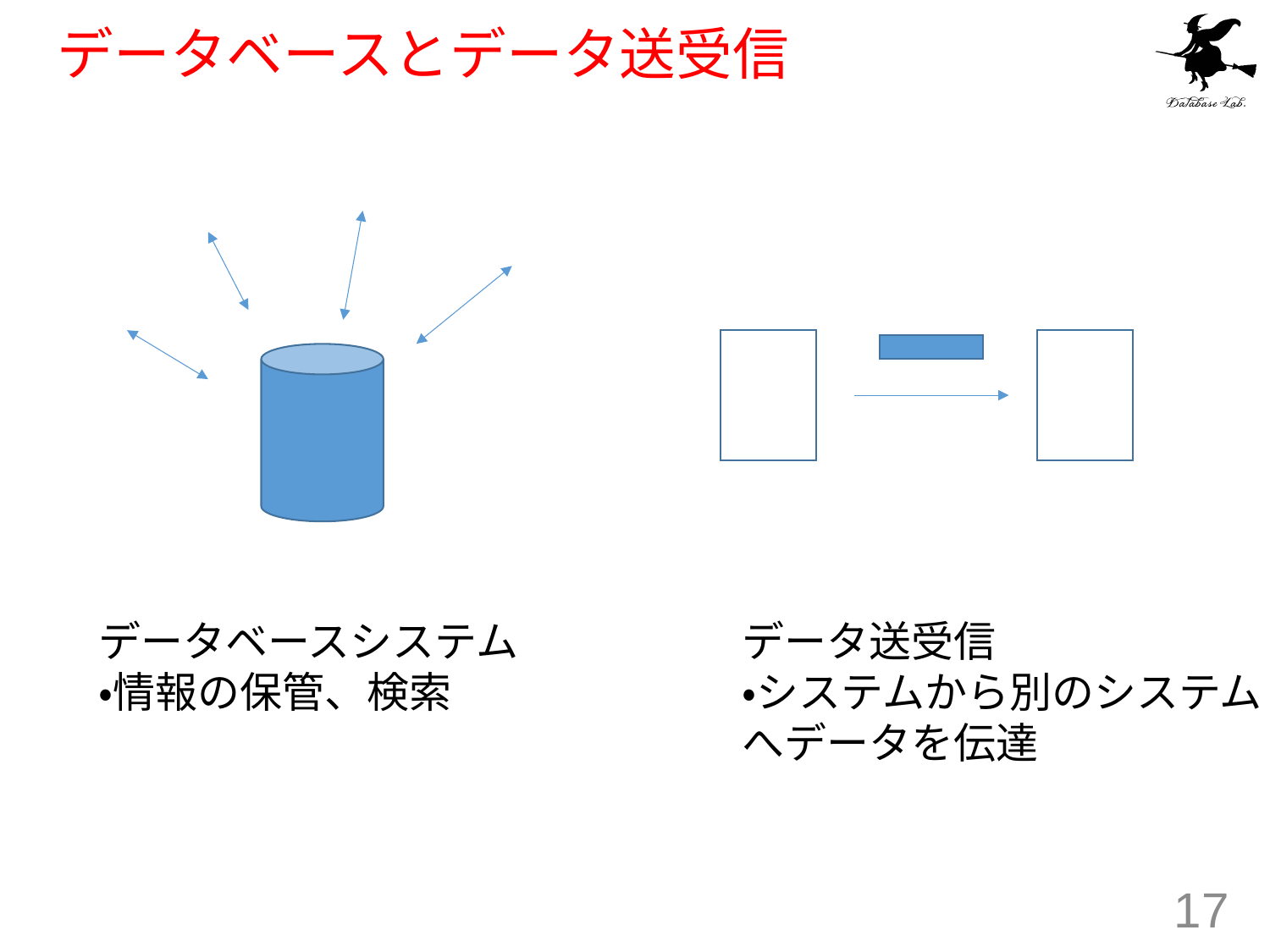

# データベースとデータ送受信

データ送受信
・システムから別のシステム
へデータを伝達
データベースシステム
・情報の保管、検索
17